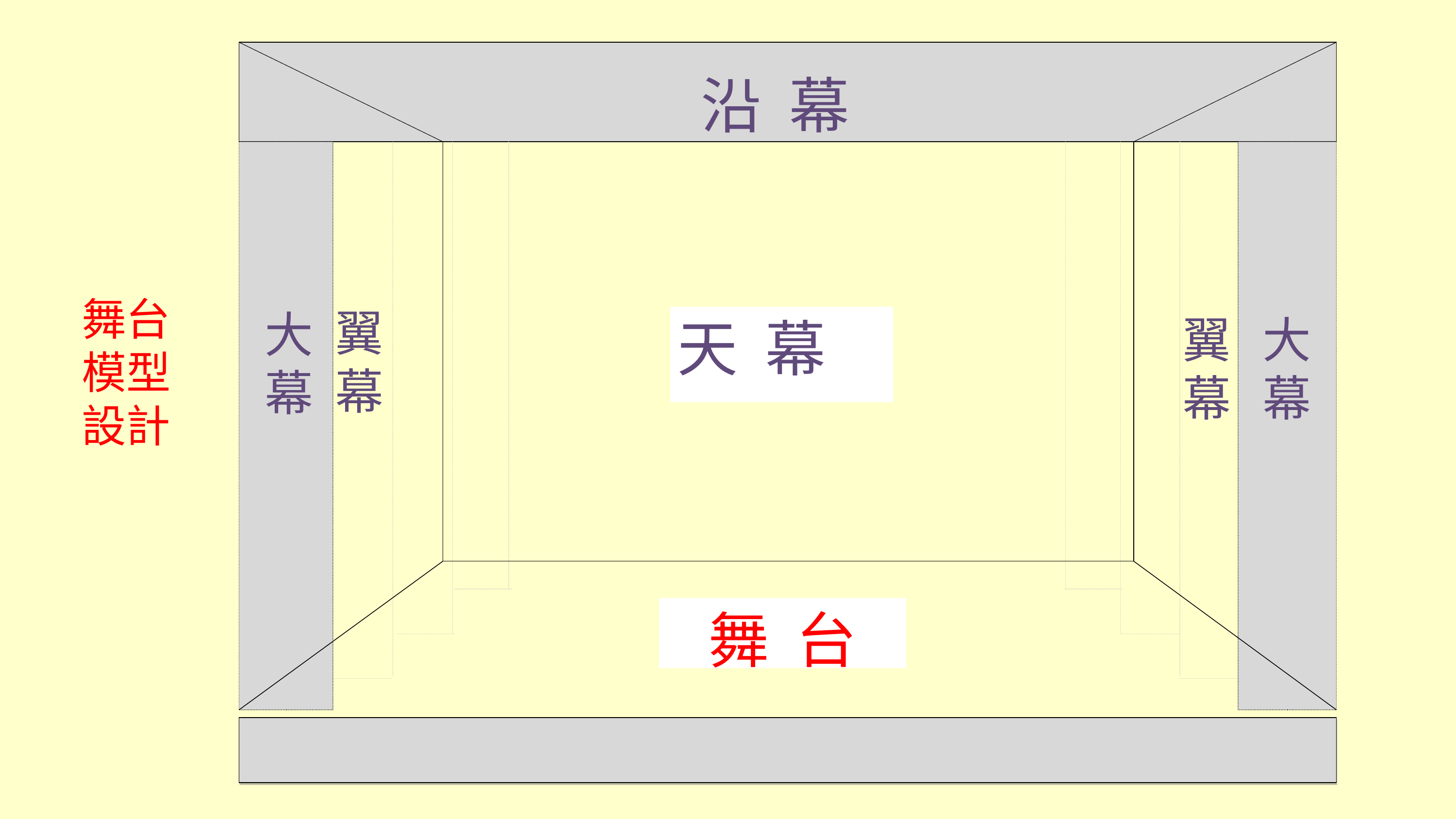

沿  幕
翼幕
大幕
翼幕
大幕
天  幕
舞  台
# 舞台模型設計